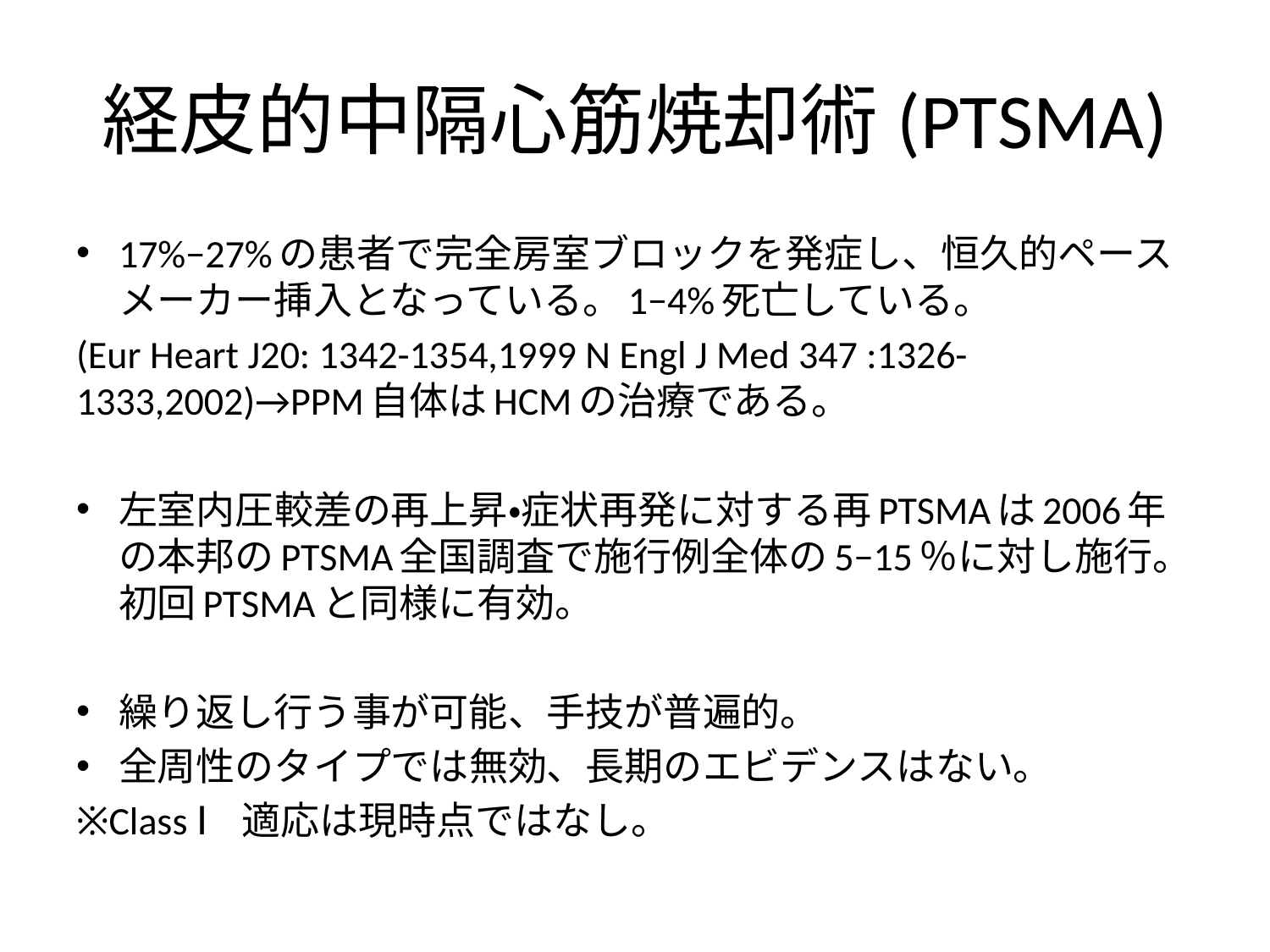

# 経皮的中隔心筋焼却術(PTSMA)
17%−27%の患者で完全房室ブロックを発症し、恒久的ペースメーカー挿入となっている。1−4%死亡している。
(Eur Heart J20: 1342-1354,1999 N Engl J Med 347 :1326-1333,2002)→PPM自体はHCMの治療である。

左室内圧較差の再上昇・症状再発に対する再PTSMAは2006年の本邦のPTSMA全国調査で施行例全体の5−15％に対し施行。初回PTSMAと同様に有効。

繰り返し行う事が可能、手技が普遍的。
全周性のタイプでは無効、長期のエビデンスはない。
※Class Ⅰ適応は現時点ではなし。